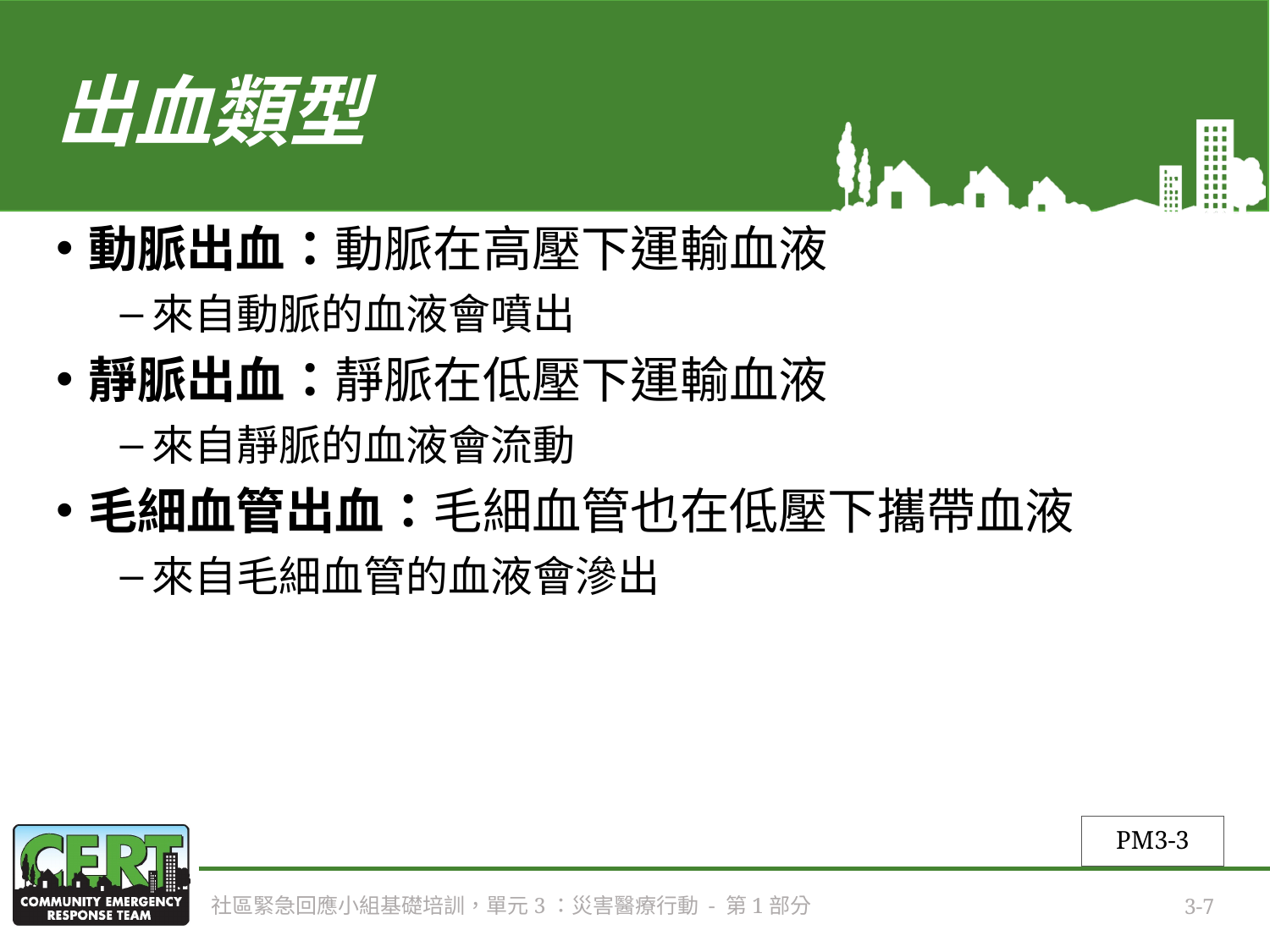

# 出血類型
動脈出血：動脈在高壓下運輸血液
來自動脈的血液會噴出
靜脈出血：靜脈在低壓下運輸血液
來自靜脈的血液會流動
毛細血管出血：毛細血管也在低壓下攜帶血液
來自毛細血管的血液會滲出
PM3-3
社區緊急回應小組基礎培訓，單元3：災害醫療行動 - 第1部分
3-7